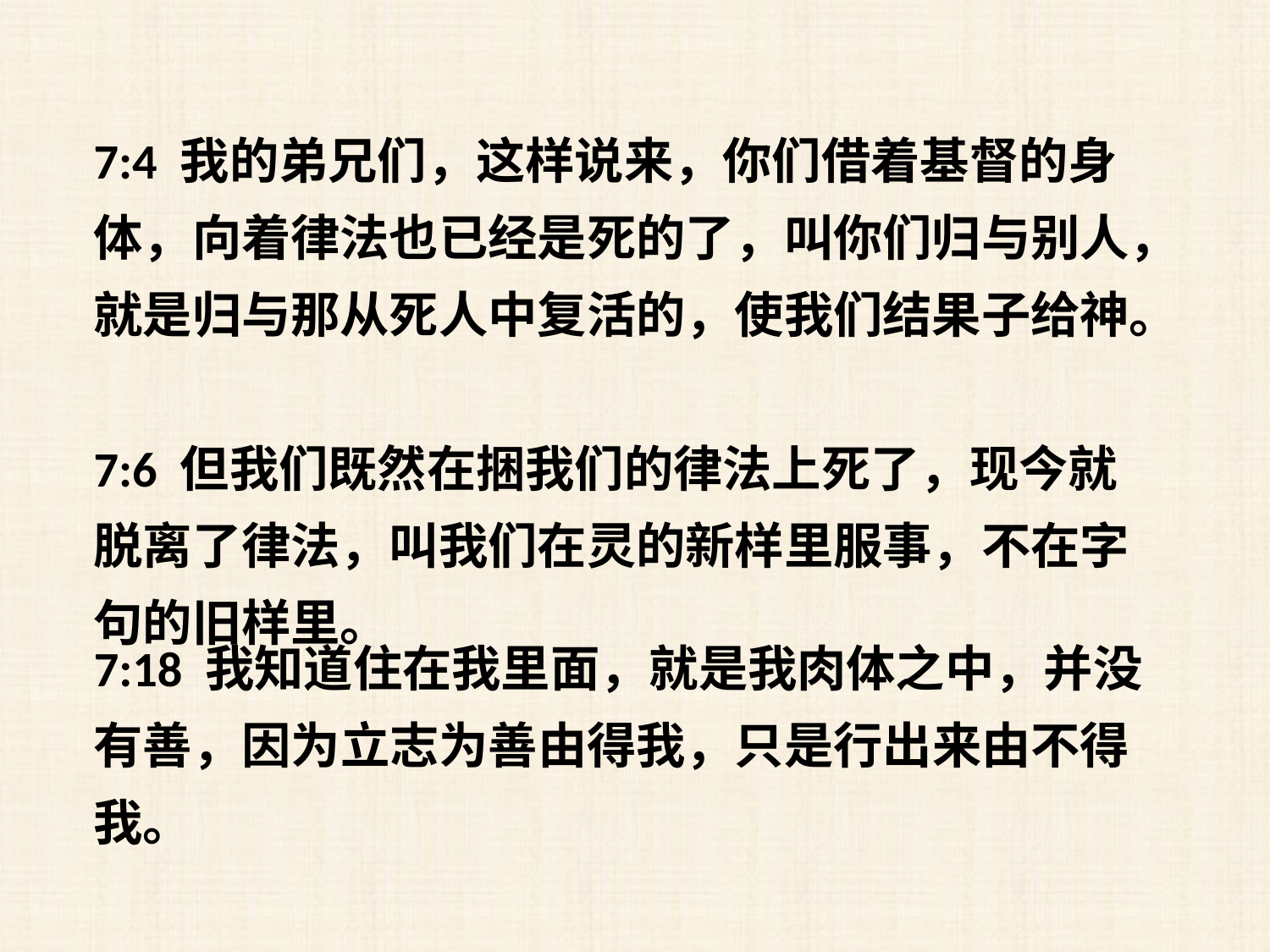

7:4 我的弟兄们，这样说来，你们借着基督的身体，向着律法也已经是死的了，叫你们归与别人，就是归与那从死人中复活的，使我们结果子给神。
7:6 但我们既然在捆我们的律法上死了，现今就脱离了律法，叫我们在灵的新样里服事，不在字句的旧样里。
7:18 我知道住在我里面，就是我肉体之中，并没有善，因为立志为善由得我，只是行出来由不得我。